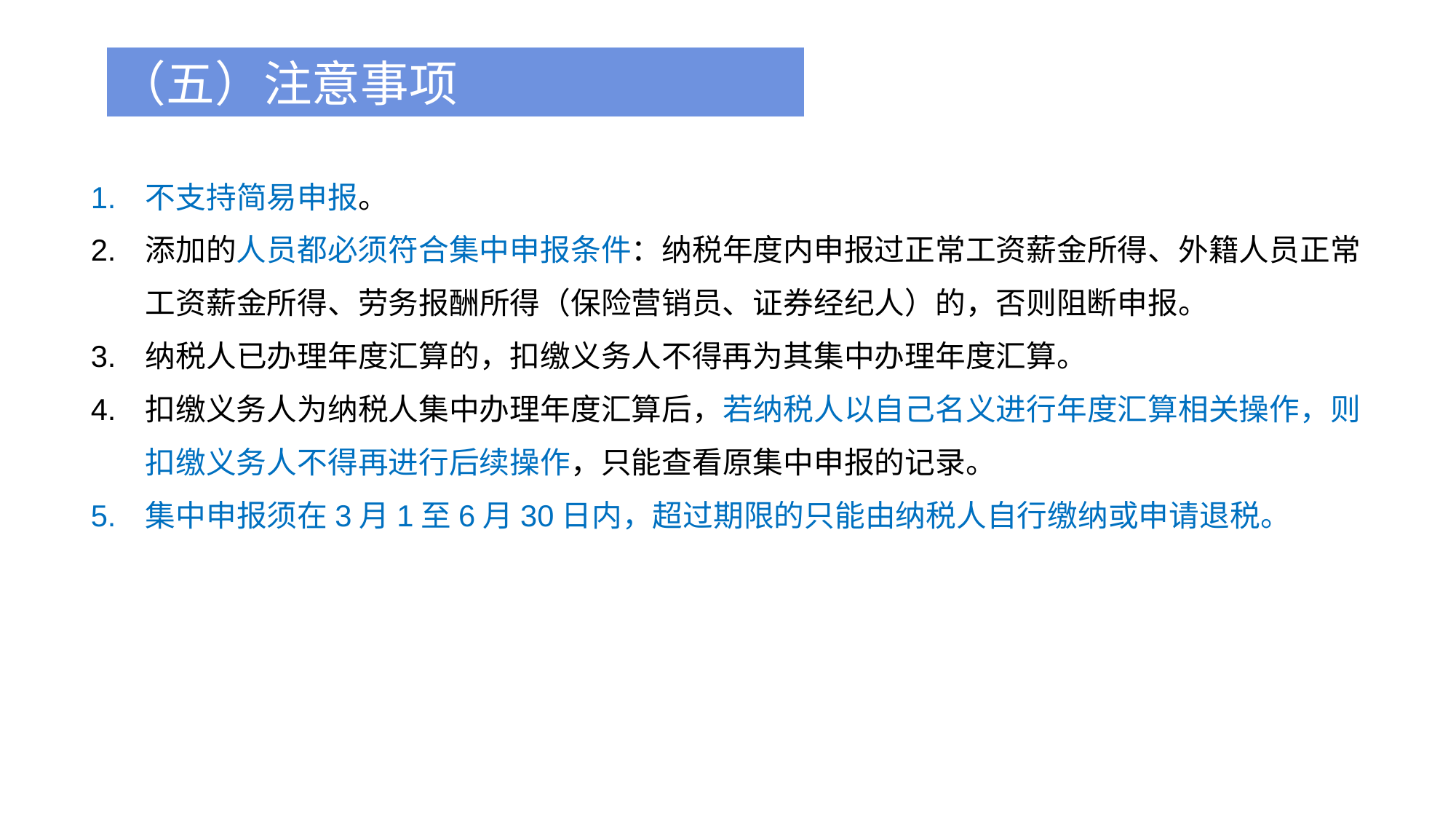

（五）注意事项
不支持简易申报。
添加的人员都必须符合集中申报条件：纳税年度内申报过正常工资薪金所得、外籍人员正常工资薪金所得、劳务报酬所得（保险营销员、证券经纪人）的，否则阻断申报。
纳税人已办理年度汇算的，扣缴义务人不得再为其集中办理年度汇算。
扣缴义务人为纳税人集中办理年度汇算后，若纳税人以自己名义进行年度汇算相关操作，则扣缴义务人不得再进行后续操作，只能查看原集中申报的记录。
集中申报须在3月1至6月30日内，超过期限的只能由纳税人自行缴纳或申请退税。